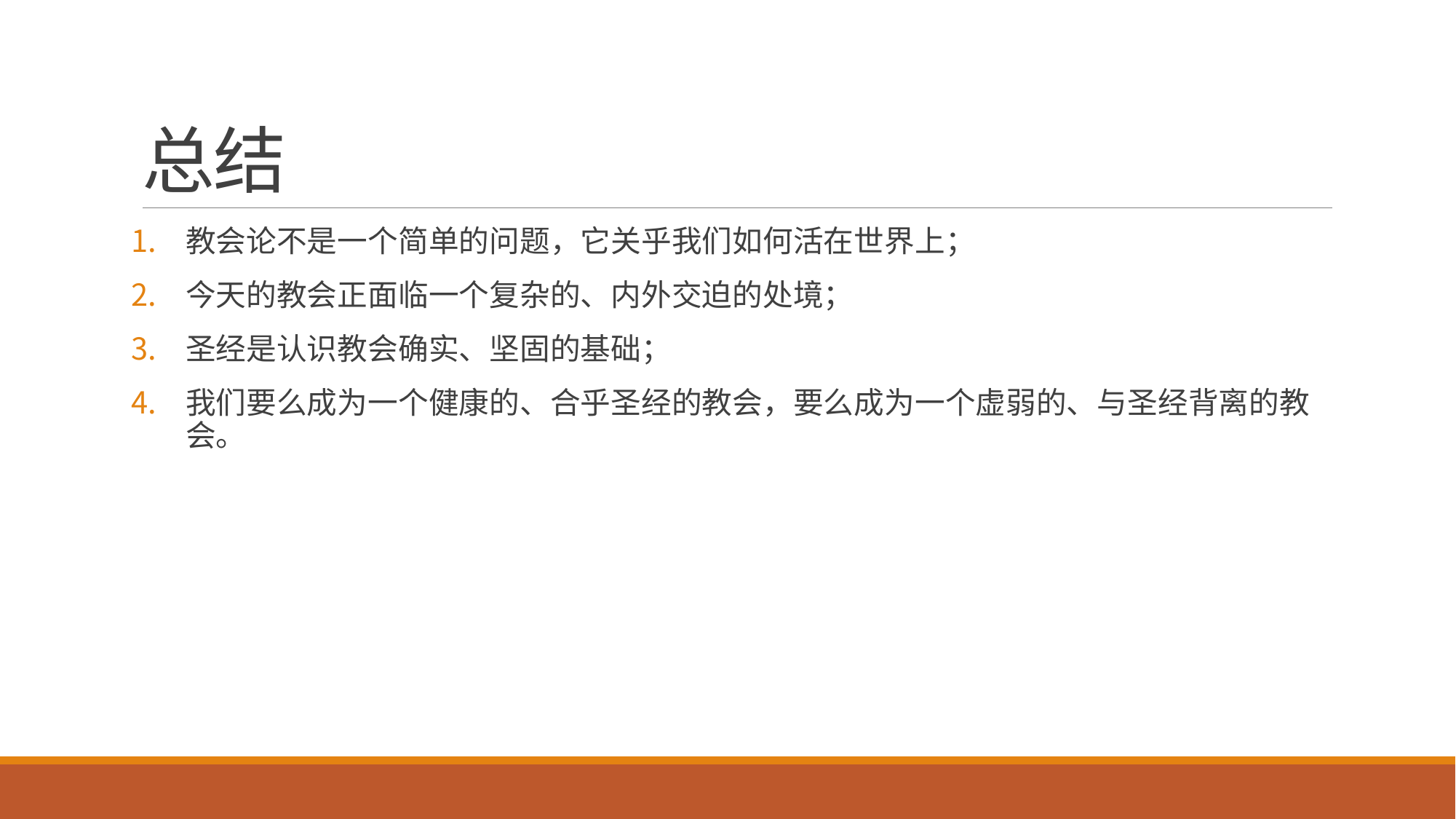

# 总结
教会论不是一个简单的问题，它关乎我们如何活在世界上；
今天的教会正面临一个复杂的、内外交迫的处境；
圣经是认识教会确实、坚固的基础；
我们要么成为一个健康的、合乎圣经的教会，要么成为一个虚弱的、与圣经背离的教会。